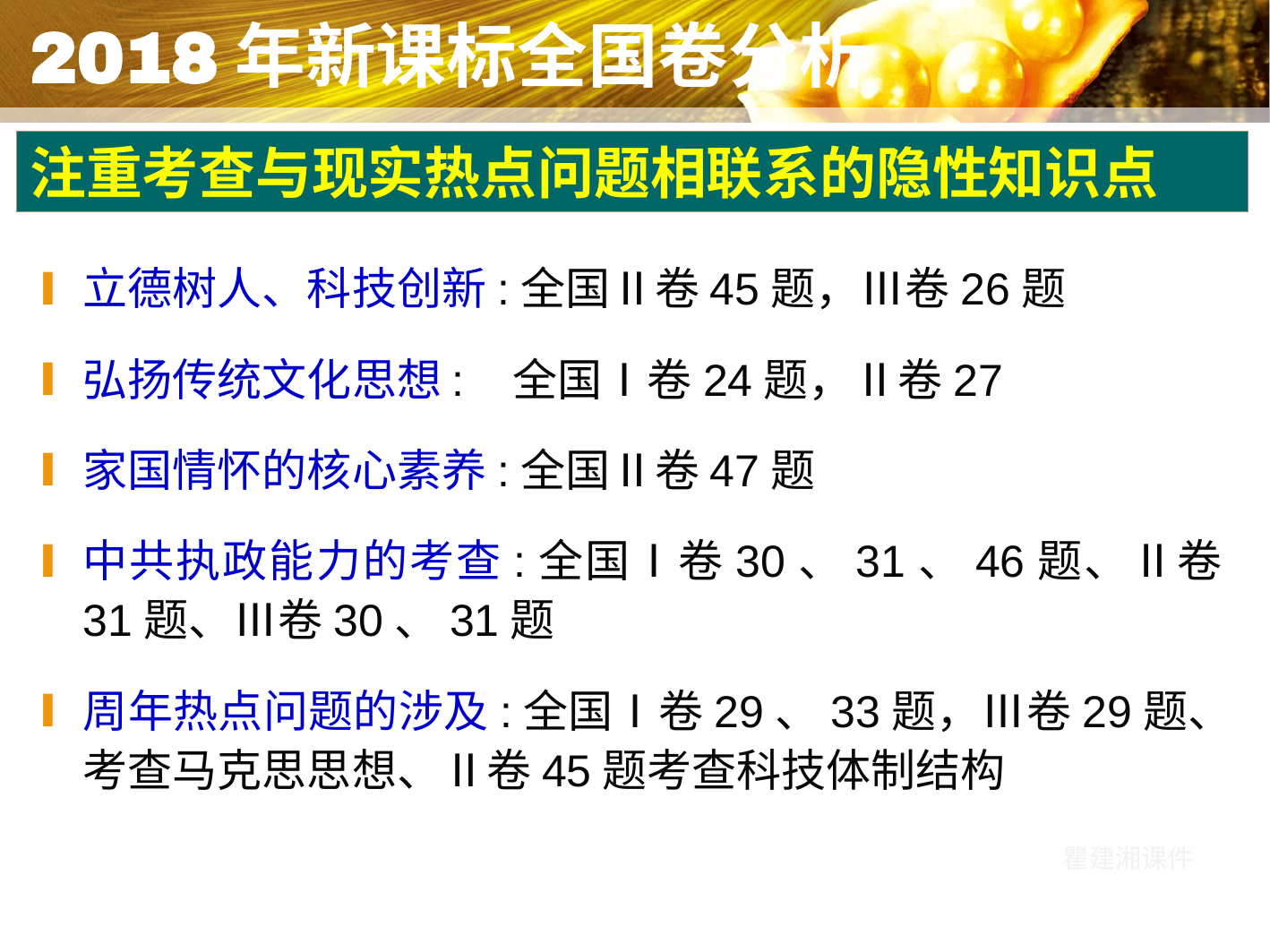

# 2018年新课标全国卷分析
注重考查与现实热点问题相联系的隐性知识点
立德树人、科技创新:全国Ⅱ卷45题，Ⅲ卷26题
弘扬传统文化思想:   全国Ⅰ卷24题，Ⅱ卷27
家国情怀的核心素养:全国Ⅱ卷47题
中共执政能力的考查:全国Ⅰ卷30、31、46题、Ⅱ卷31题、Ⅲ卷30、31题
周年热点问题的涉及:全国Ⅰ卷29、33题，Ⅲ卷29题、考查马克思思想、Ⅱ卷45题考查科技体制结构